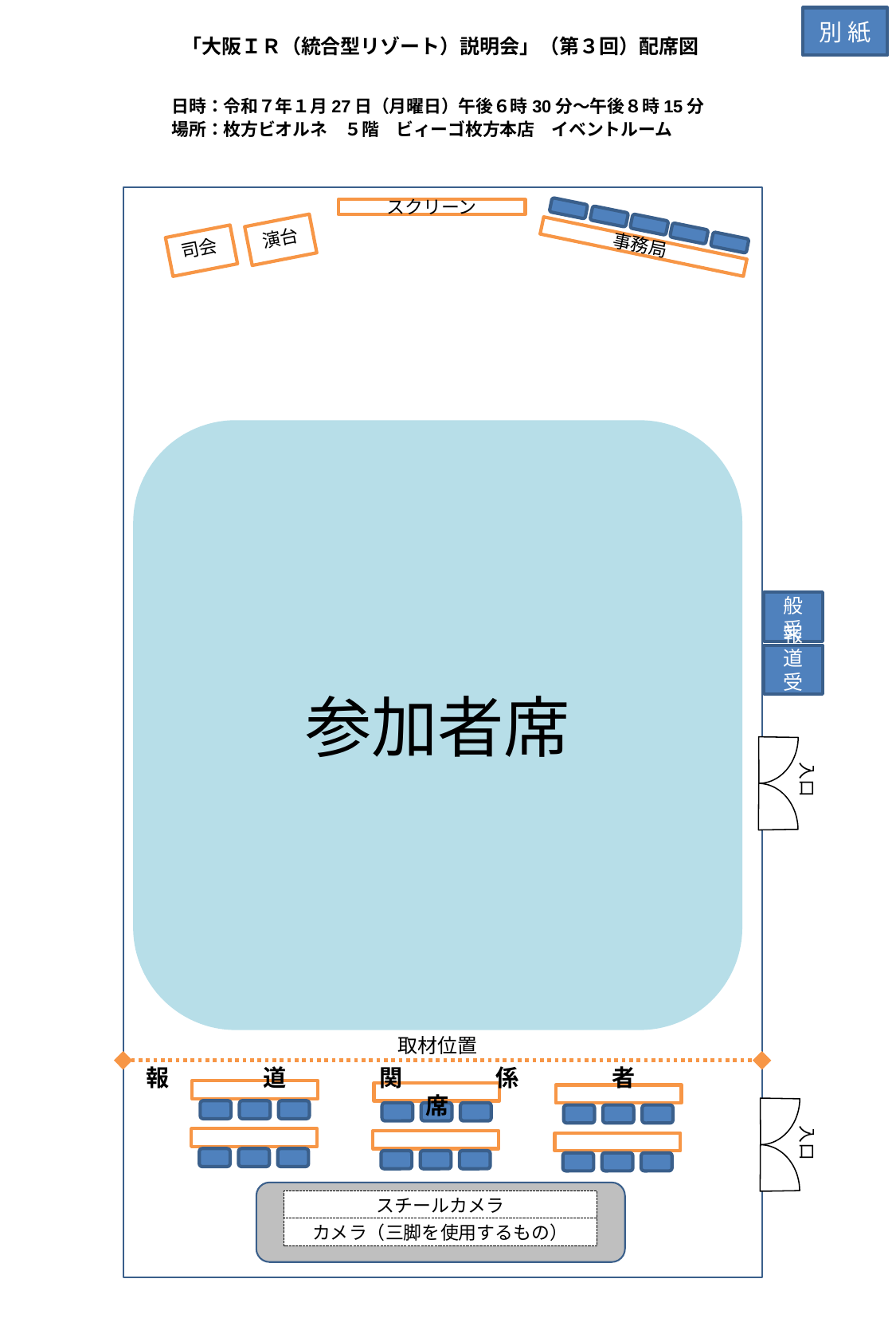

別 紙
「大阪ＩＲ（統合型リゾート）説明会」（第３回）配席図
日時：令和７年１月27日（月曜日）午後６時30分～午後８時15分
場所：枚方ビオルネ　５階　ビィーゴ枚方本店　イベントルーム

スクリーン

演台

司会

事務局

参加者席

一般
受付

報道
受付

入口

取材位置

報　　　　道　　　　関　　　　係　　　　者　　　　席

入口

スチールカメラ
カメラ（三脚を使用するもの）